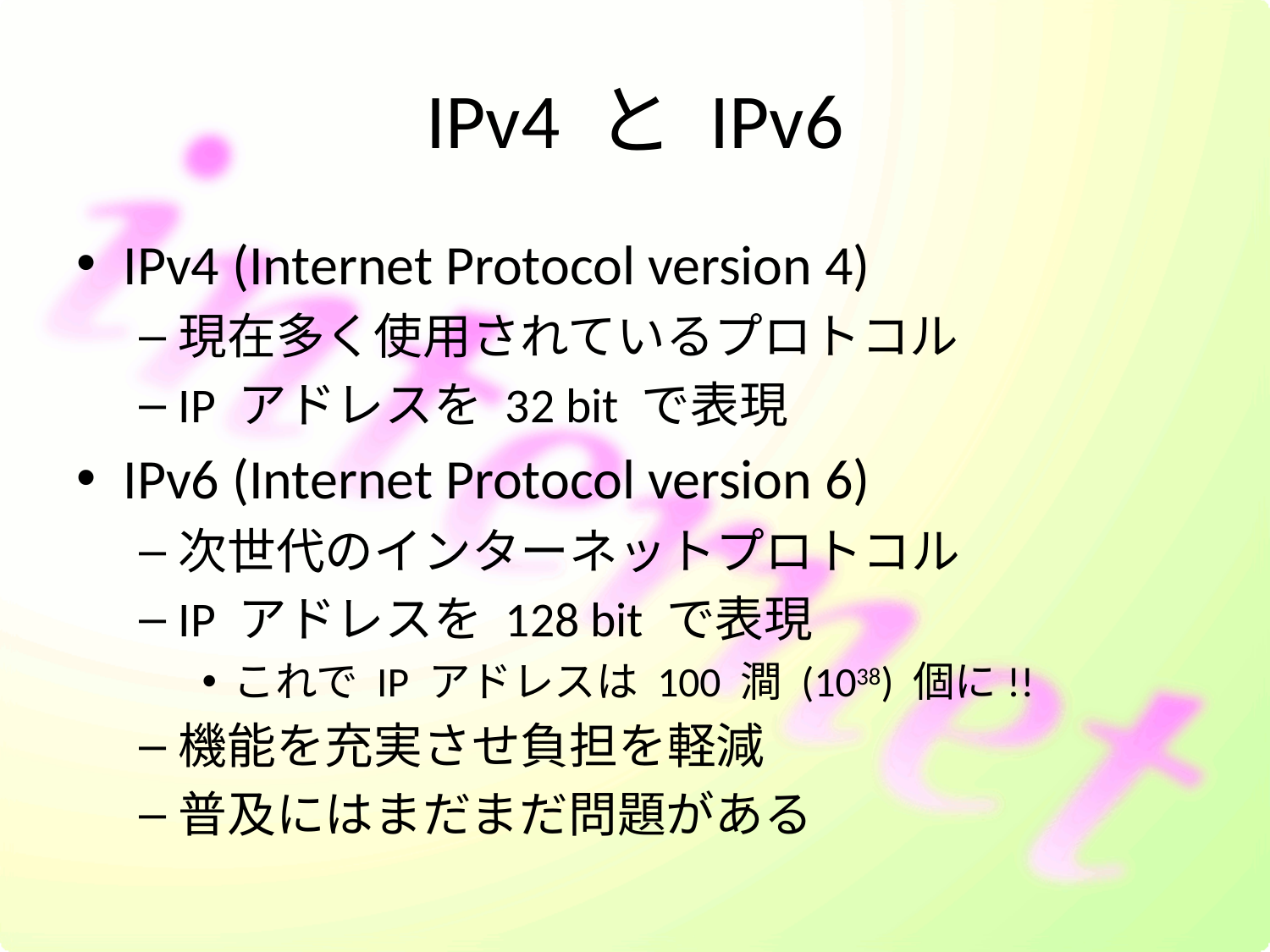

# IPv4 と IPv6
IPv4 (Internet Protocol version 4)
現在多く使用されているプロトコル
IP アドレスを 32 bit で表現
IPv6 (Internet Protocol version 6)
次世代のインターネットプロトコル
IP アドレスを 128 bit で表現
これで IP アドレスは 100 澗 (1038) 個に!!
機能を充実させ負担を軽減
普及にはまだまだ問題がある